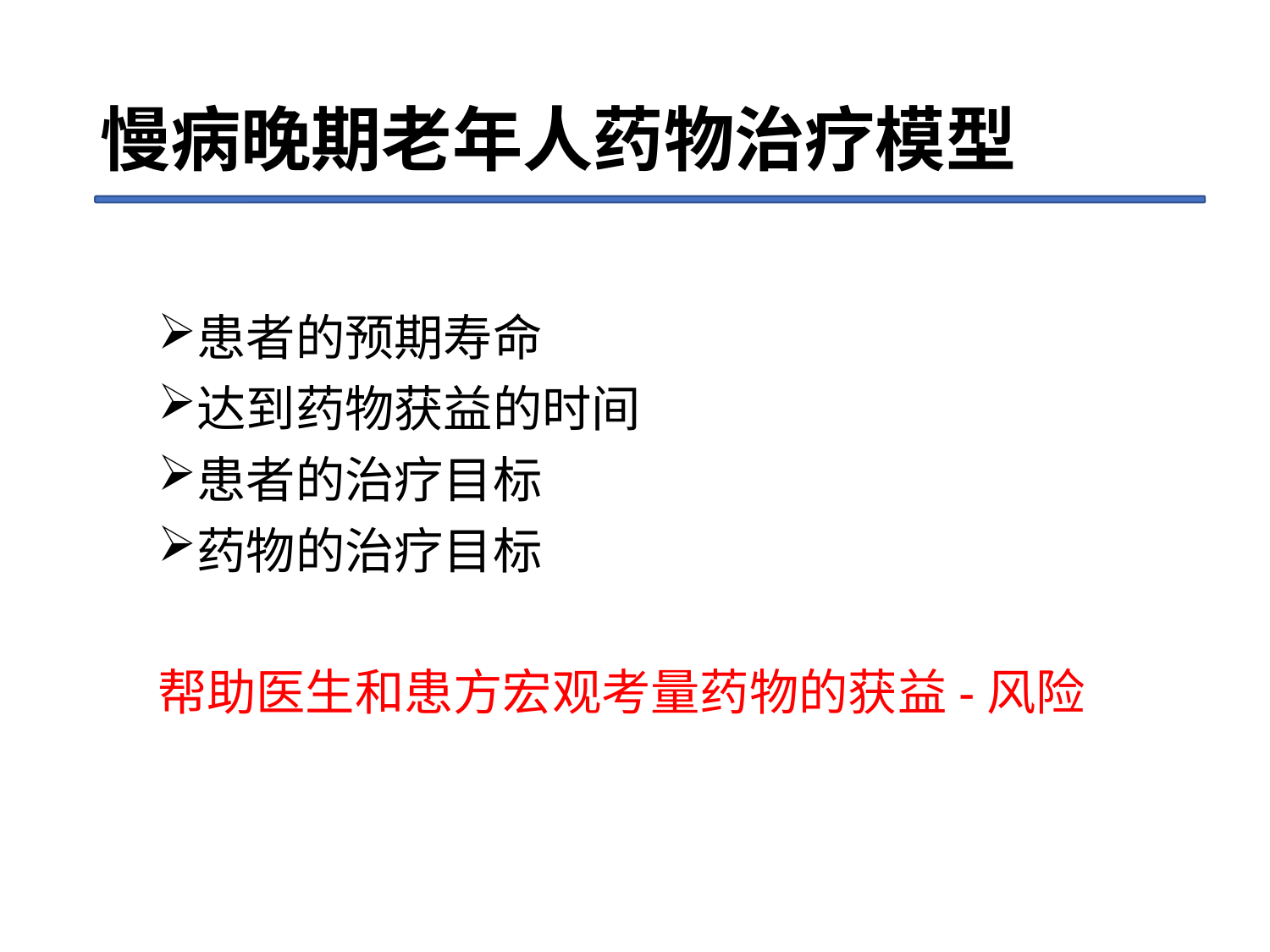

慢病晚期老年人药物治疗模型

患者的预期寿命
达到药物获益的时间
患者的治疗目标
药物的治疗目标

帮助医生和患方宏观考量药物的获益-风险